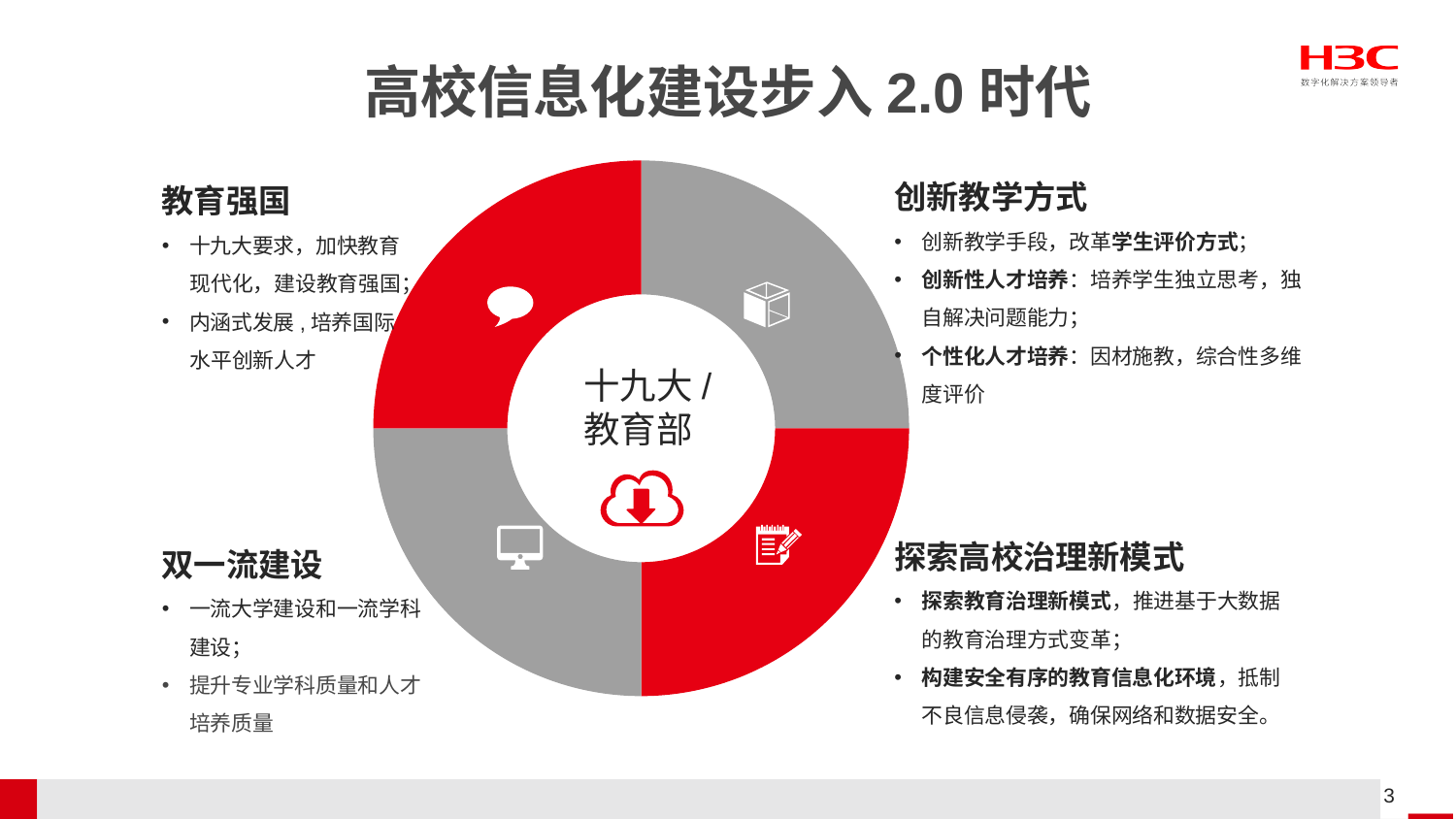

# 高校信息化建设步入2.0时代

### Chart

| Category | Sales |
|---|---|
| 1st Qtr | 3.0 |
| 2nd Qtr | 3.0 |
| 3rd Qtr | 3.0 |
| 4th Qtr | 3.0 |
创新教学方式
创新教学手段，改革学生评价方式；
创新性人才培养：培养学生独立思考，独自解决问题能力；
个性化人才培养：因材施教，综合性多维度评价
教育强国
十九大要求，加快教育
     现代化，建设教育强国；
内涵式发展,培养国际
     水平创新人才

十九大/
教育部

探索高校治理新模式
探索教育治理新模式，推进基于大数据的教育治理方式变革；
构建安全有序的教育信息化环境，抵制不良信息侵袭，确保网络和数据安全。
双一流建设
一流大学建设和一流学科建设；
提升专业学科质量和人才培养质量